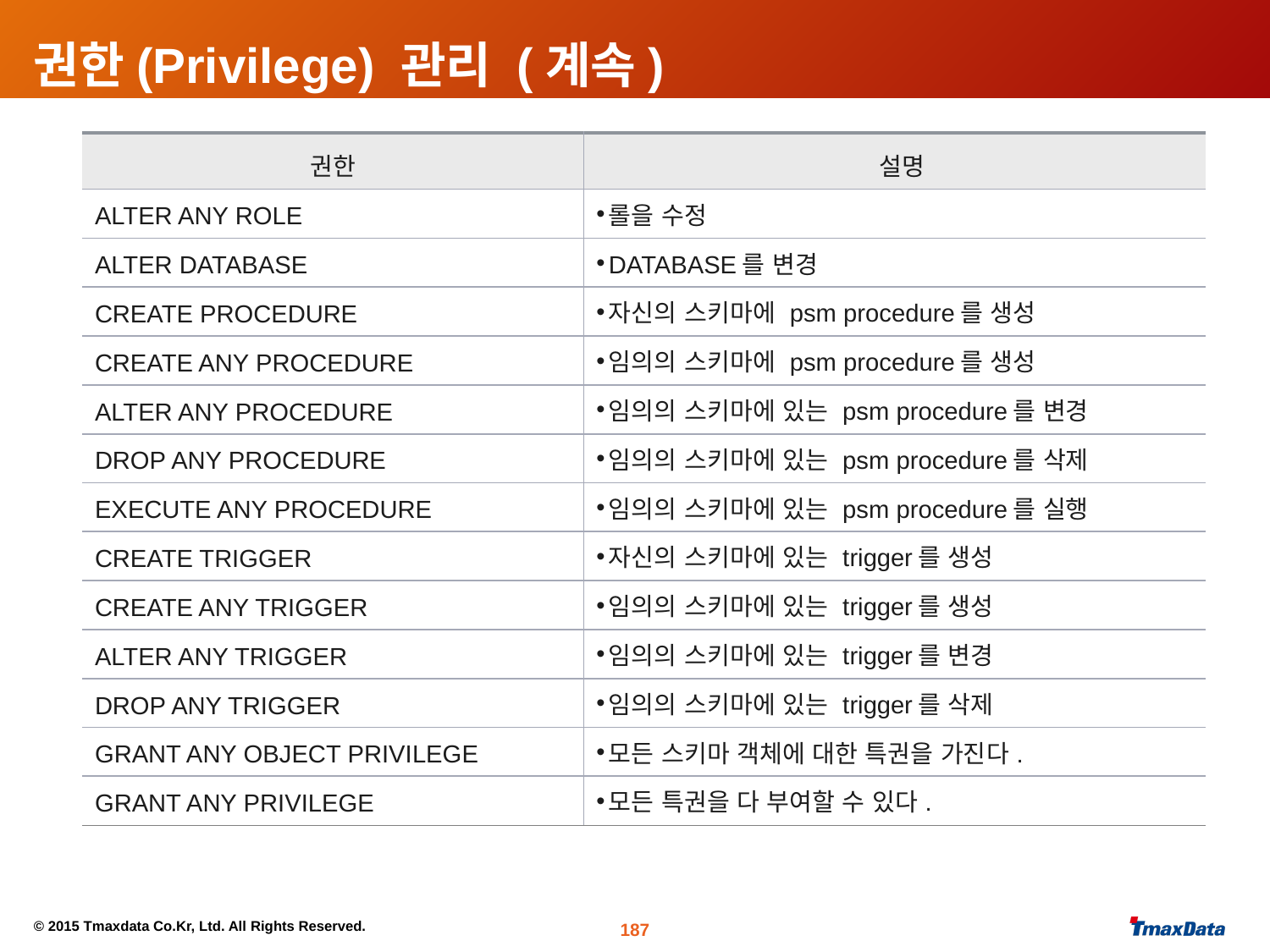

# 권한(Privilege) 관리 (계속)

| 권한 | 설명 |
| --- | --- |
| ALTER ANY ROLE | 롤을 수정 |
| ALTER DATABASE | DATABASE를 변경 |
| CREATE PROCEDURE | 자신의 스키마에 psm procedure를 생성 |
| CREATE ANY PROCEDURE | 임의의 스키마에 psm procedure를 생성 |
| ALTER ANY PROCEDURE | 임의의 스키마에 있는 psm procedure를 변경 |
| DROP ANY PROCEDURE | 임의의 스키마에 있는 psm procedure를 삭제 |
| EXECUTE ANY PROCEDURE | 임의의 스키마에 있는 psm procedure를 실행 |
| CREATE TRIGGER | 자신의 스키마에 있는 trigger를 생성 |
| CREATE ANY TRIGGER | 임의의 스키마에 있는 trigger를 생성 |
| ALTER ANY TRIGGER | 임의의 스키마에 있는 trigger를 변경 |
| DROP ANY TRIGGER | 임의의 스키마에 있는 trigger를 삭제 |
| GRANT ANY OBJECT PRIVILEGE | 모든 스키마 객체에 대한 특권을 가진다. |
| GRANT ANY PRIVILEGE | 모든 특권을 다 부여할 수 있다. |